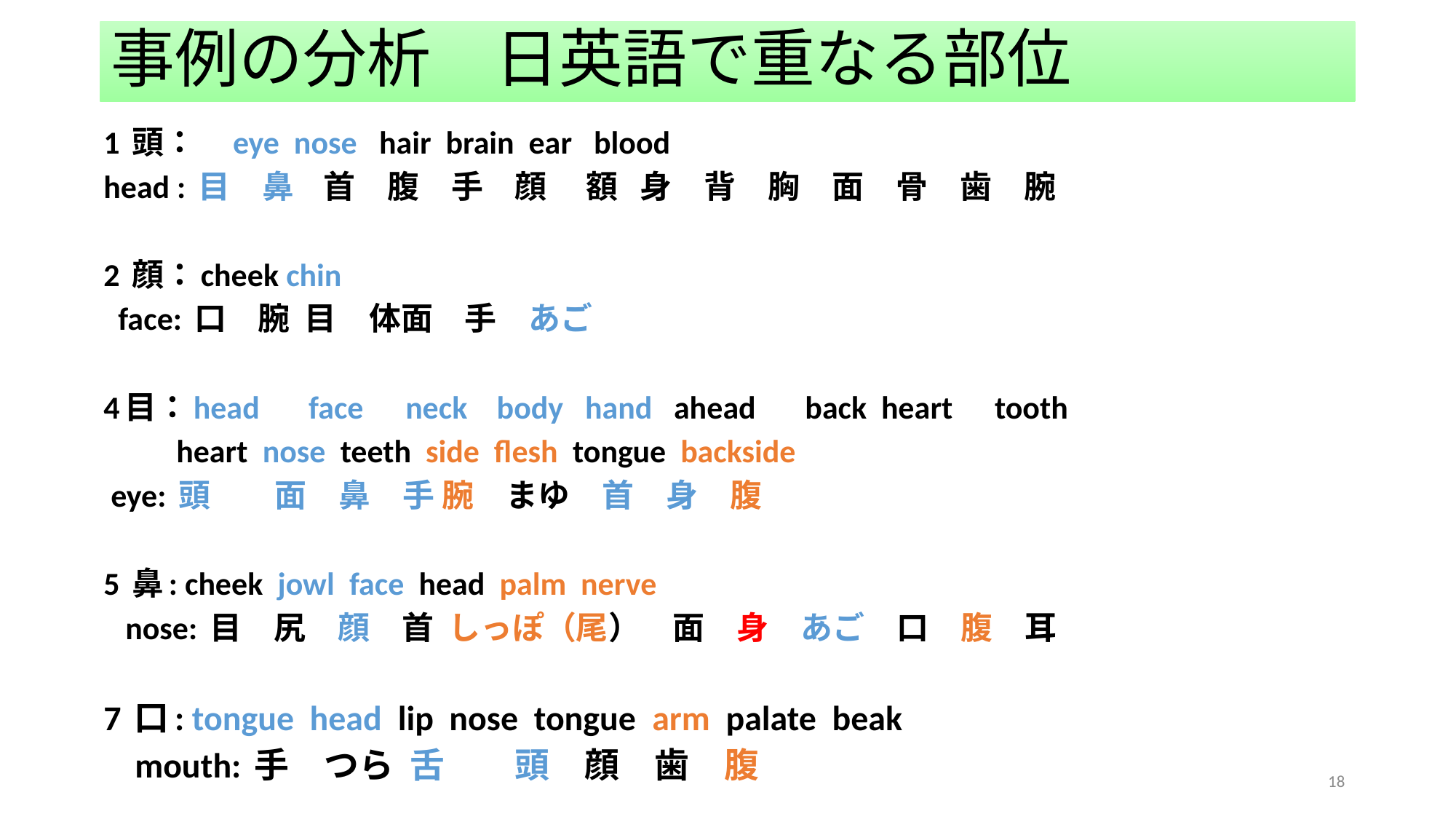

# 事例の分析　日英語で重なる部位
1 頭：　eye  nose   hair  brain  ear   blood
head : 目　鼻    首　腹　手　顔　 額   身　背　胸　面　骨　歯　腕

2 顔：cheek chin
  face: 口　腕  目　体面　手　あご

4目：head 　face　neck    body   hand   ahead 　back  heart　tooth
          heart  nose  teeth  side  flesh  tongue  backside
 eye: 頭　　面　鼻　手 腕　まゆ　首　身　腹

5 鼻: cheek  jowl  face  head  palm  nerve
   nose: 目　尻　顔　首  しっぽ（尾）　面　身　あご　口　腹　耳

7 口: tongue  head  lip  nose  tongue  arm  palate  beak
    mouth: 手　つら  舌　　頭　顔　歯　腹

18